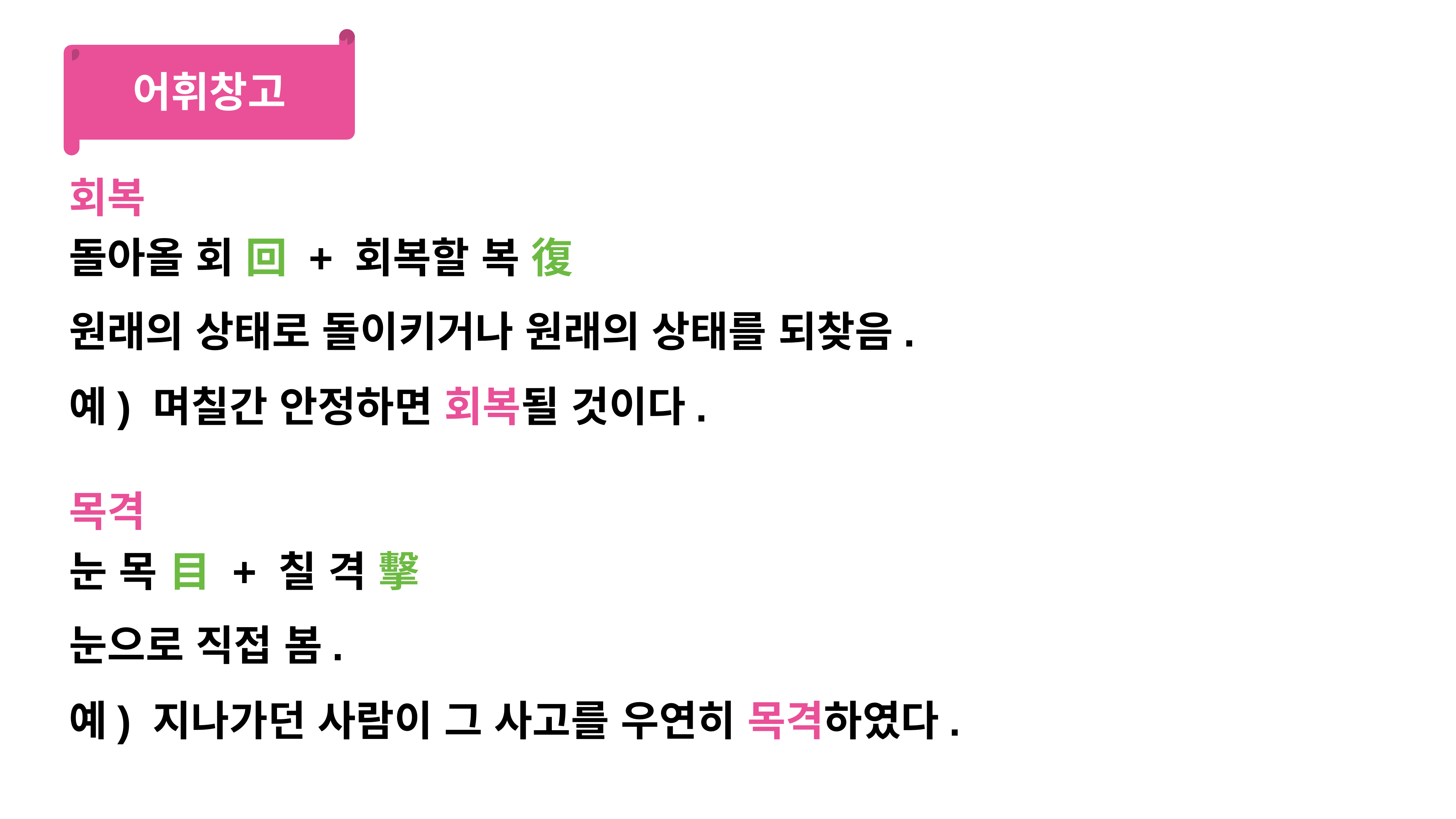

어휘창고
회복
돌아올 회 回 + 회복할 복 復
원래의 상태로 돌이키거나 원래의 상태를 되찾음.
예) 며칠간 안정하면 회복될 것이다.
목격
눈 목 目 + 칠 격 擊
눈으로 직접 봄.
예) 지나가던 사람이 그 사고를 우연히 목격하였다.